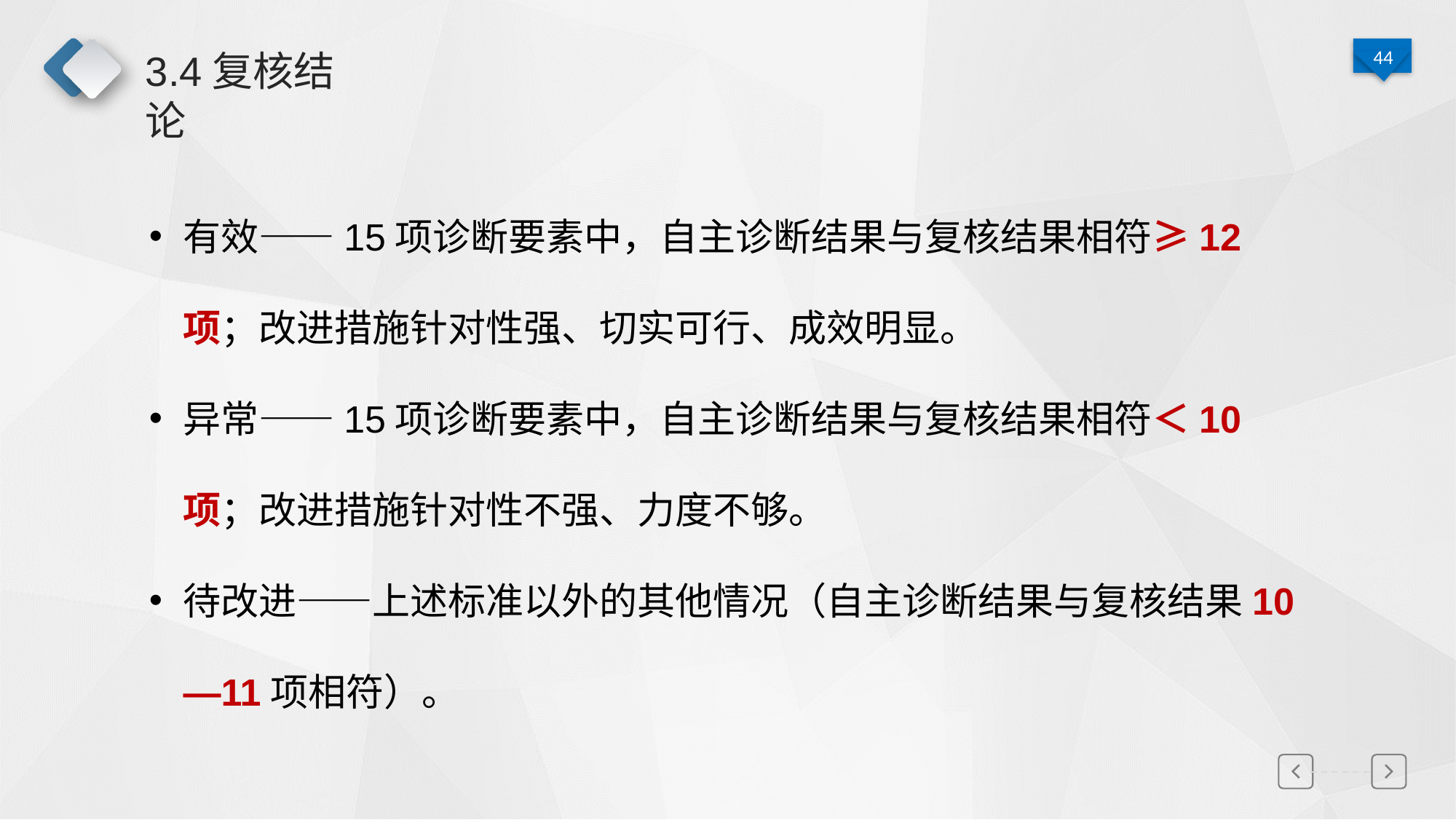

# 3.4复核结论
有效——15项诊断要素中，自主诊断结果与复核结果相符≥12项；改进措施针对性强、切实可行、成效明显。
异常——15项诊断要素中，自主诊断结果与复核结果相符＜10项；改进措施针对性不强、力度不够。
待改进——上述标准以外的其他情况（自主诊断结果与复核结果10—11项相符）。